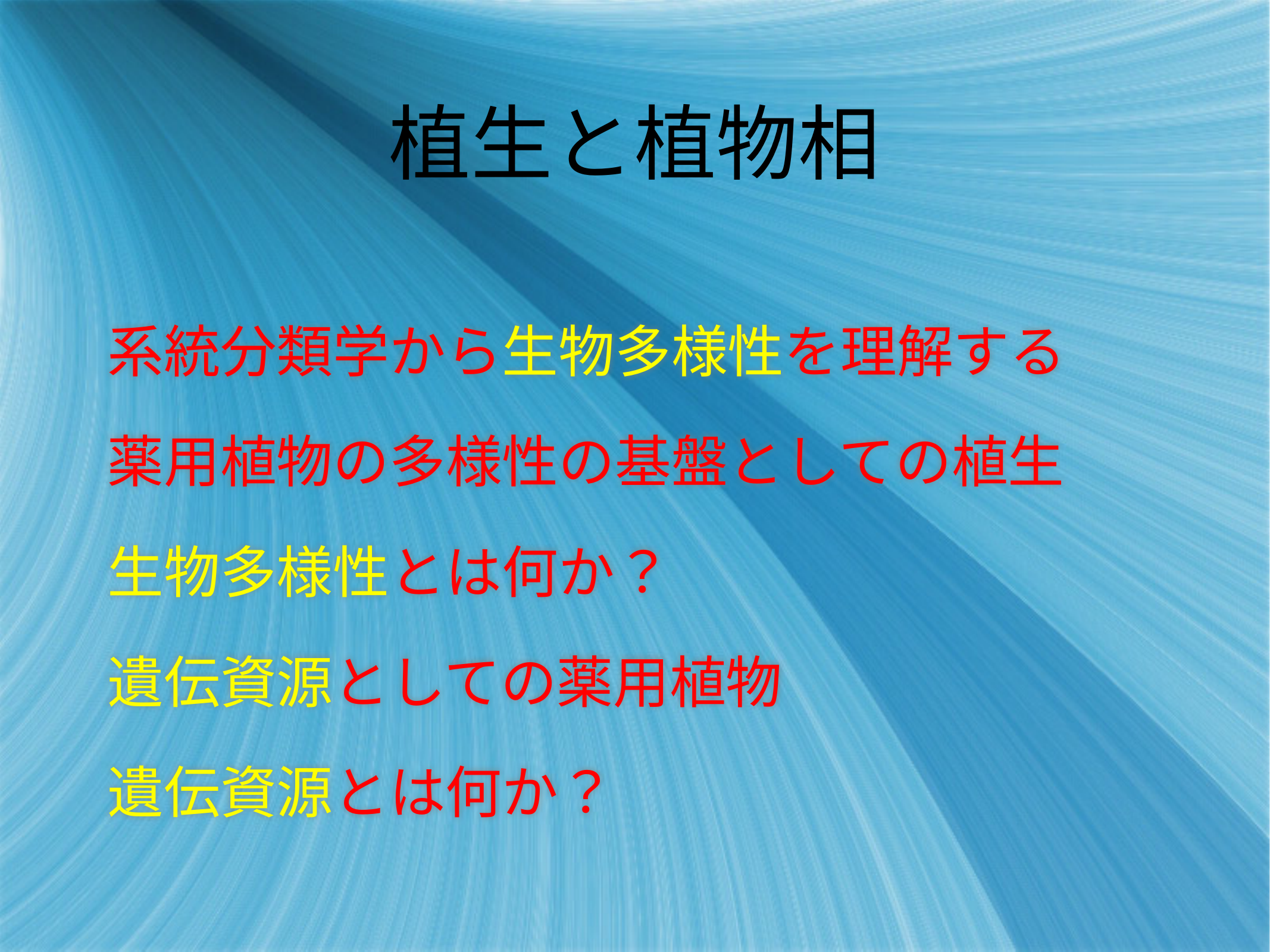

植生と植物相
系統分類学から生物多様性を理解する
薬用植物の多様性の基盤としての植生
生物多様性とは何か？
遺伝資源としての薬用植物
遺伝資源とは何か？